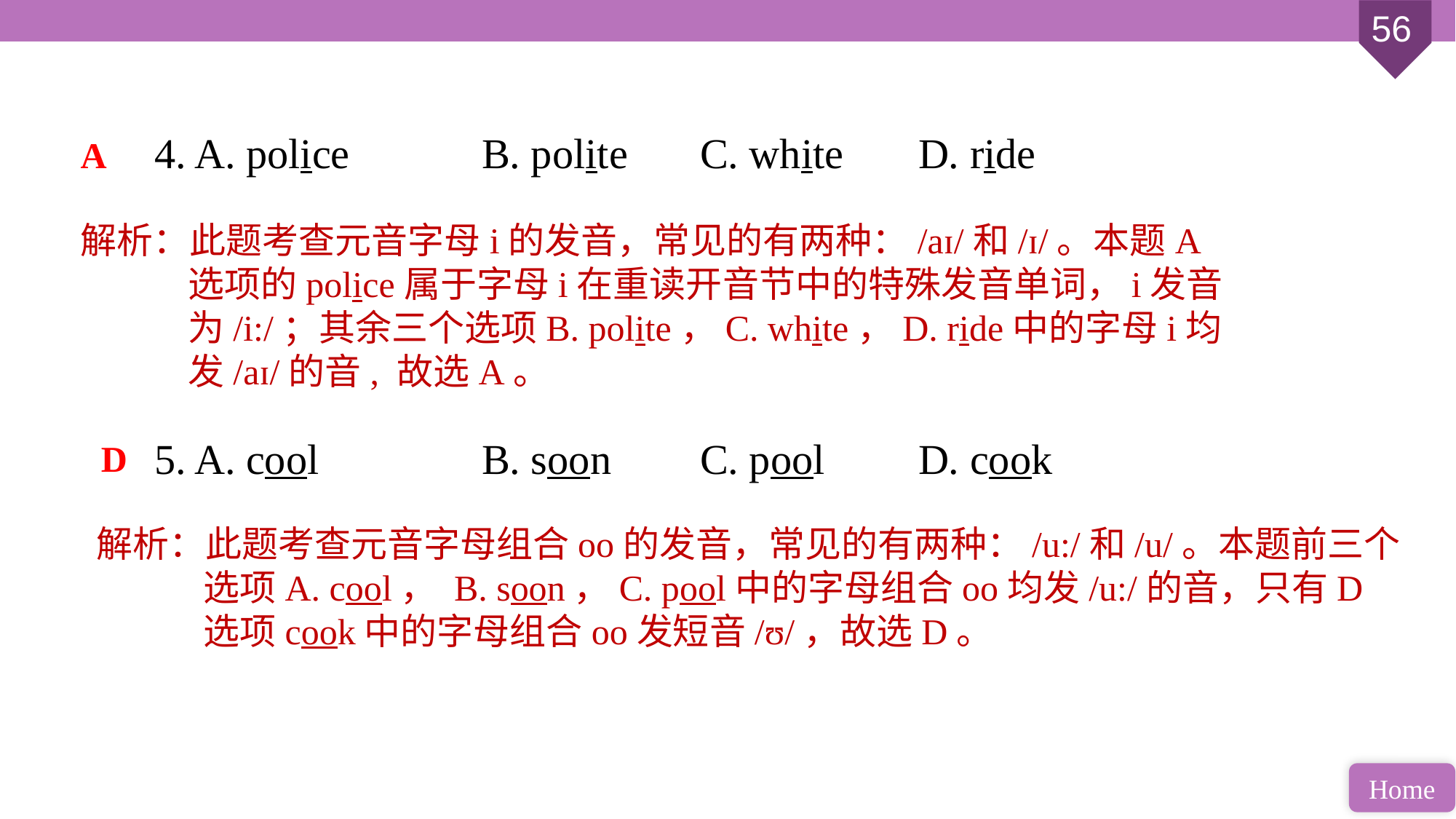

4. A. police 		B. polite 	C. white 	D. ride

5. A. cool 		B. soon 	C. pool 	D. cook
A
解析：此题考查元音字母i的发音，常见的有两种：/aɪ/和/ɪ/。本题A选项的police属于字母i在重读开音节中的特殊发音单词，i发音为/i:/；其余三个选项B. polite，C. white，D. ride中的字母i均发/aɪ/的音, 故选A。
D
解析：此题考查元音字母组合oo的发音，常见的有两种：/u:/和/u/。本题前三个选项A. cool， B. soon，C. pool中的字母组合oo均发/u:/的音，只有D选项cook中的字母组合oo发短音/ʊ/，故选D。